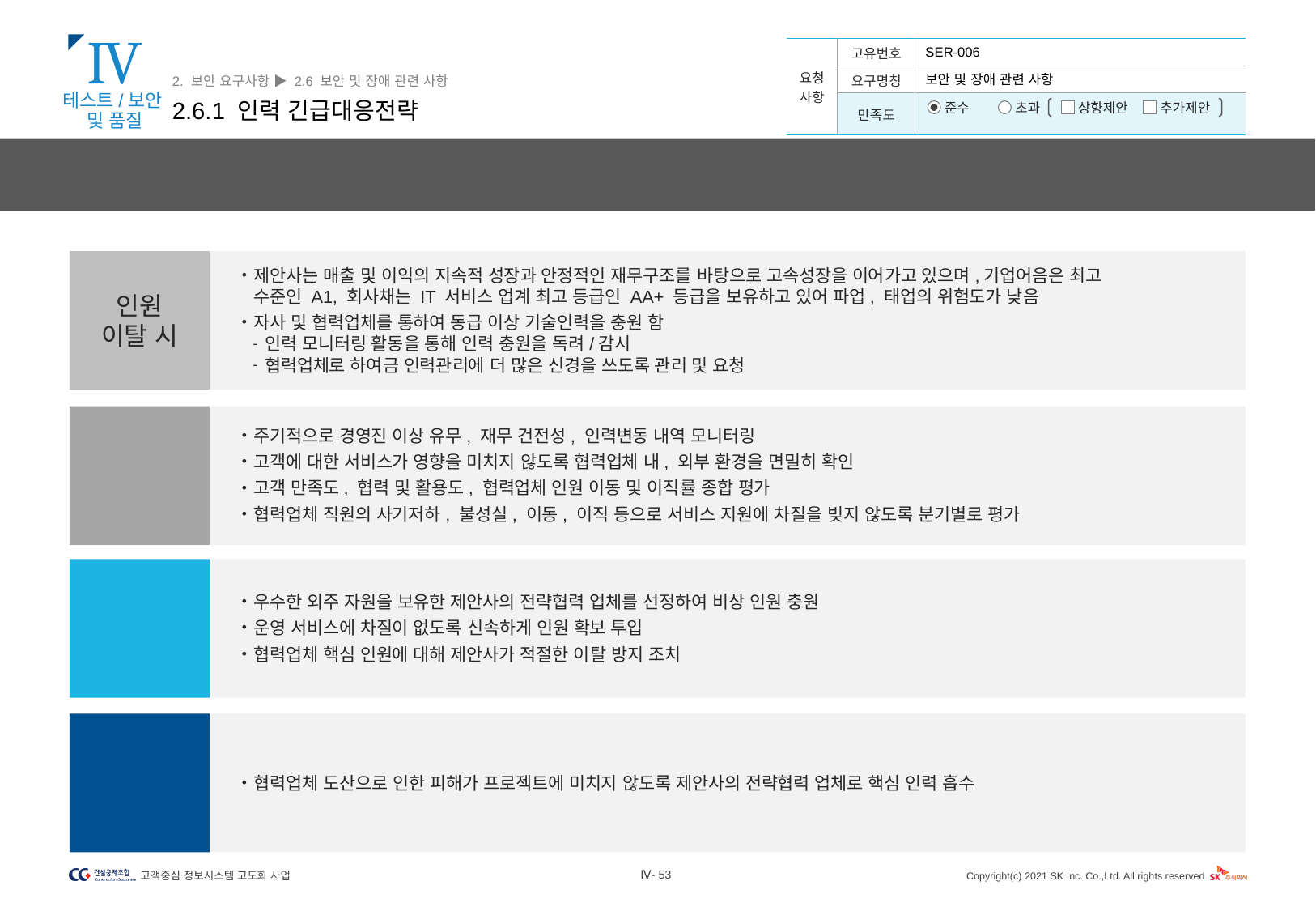

Ⅳ

2. 보안 요구사항 ▶ 2.6 보안 및 장애 관련 사항
2.6.1 인력 긴급대응전략
SER-006
보안 및 장애 관련 사항
테스트/보안
및 품질

제안사는 주기적인 협력업체 평가를 통하여 협력관계를 유지해 나가고 있으며, 지속적으로 안정적인 서비스 제공을 위해 우량하고 기술력이 앞선 협력업체 발굴에 노력하고 있습니다. 협력업체 도산 시 단계별 대응방안을 제시합니다.
인원
이탈 시

제안사는 매출 및 이익의 지속적 성장과 안정적인 재무구조를 바탕으로 고속성장을 이어가고 있으며,기업어음은 최고 수준인 A1, 회사채는 IT 서비스 업계 최고 등급인 AA+ 등급을 보유하고 있어 파업, 태업의 위험도가 낮음
자사 및 협력업체를 통하여 동급 이상 기술인력을 충원 함
인력 모니터링 활동을 통해 인력 충원을 독려/감시
협력업체로 하여금 인력관리에 더 많은 신경을 쓰도록 관리 및 요청
협력업체
모니터링

주기적으로 경영진 이상 유무, 재무 건전성, 인력변동 내역 모니터링
고객에 대한 서비스가 영향을 미치지 않도록 협력업체 내, 외부 환경을 면밀히 확인
고객 만족도, 협력 및 활용도, 협력업체 인원 이동 및 이직률 종합 평가
협력업체 직원의 사기저하, 불성실, 이동, 이직 등으로 서비스 지원에 차질을 빚지 않도록 분기별로 평가
협력업체
도산
예상 시

우수한 외주 자원을 보유한 제안사의 전략협력 업체를 선정하여 비상 인원 충원
운영 서비스에 차질이 없도록 신속하게 인원 확보 투입
협력업체 핵심 인원에 대해 제안사가 적절한 이탈 방지 조치
협력업체
도산 시

협력업체 도산으로 인한 피해가 프로젝트에 미치지 않도록 제안사의 전략협력 업체로 핵심 인력 흡수